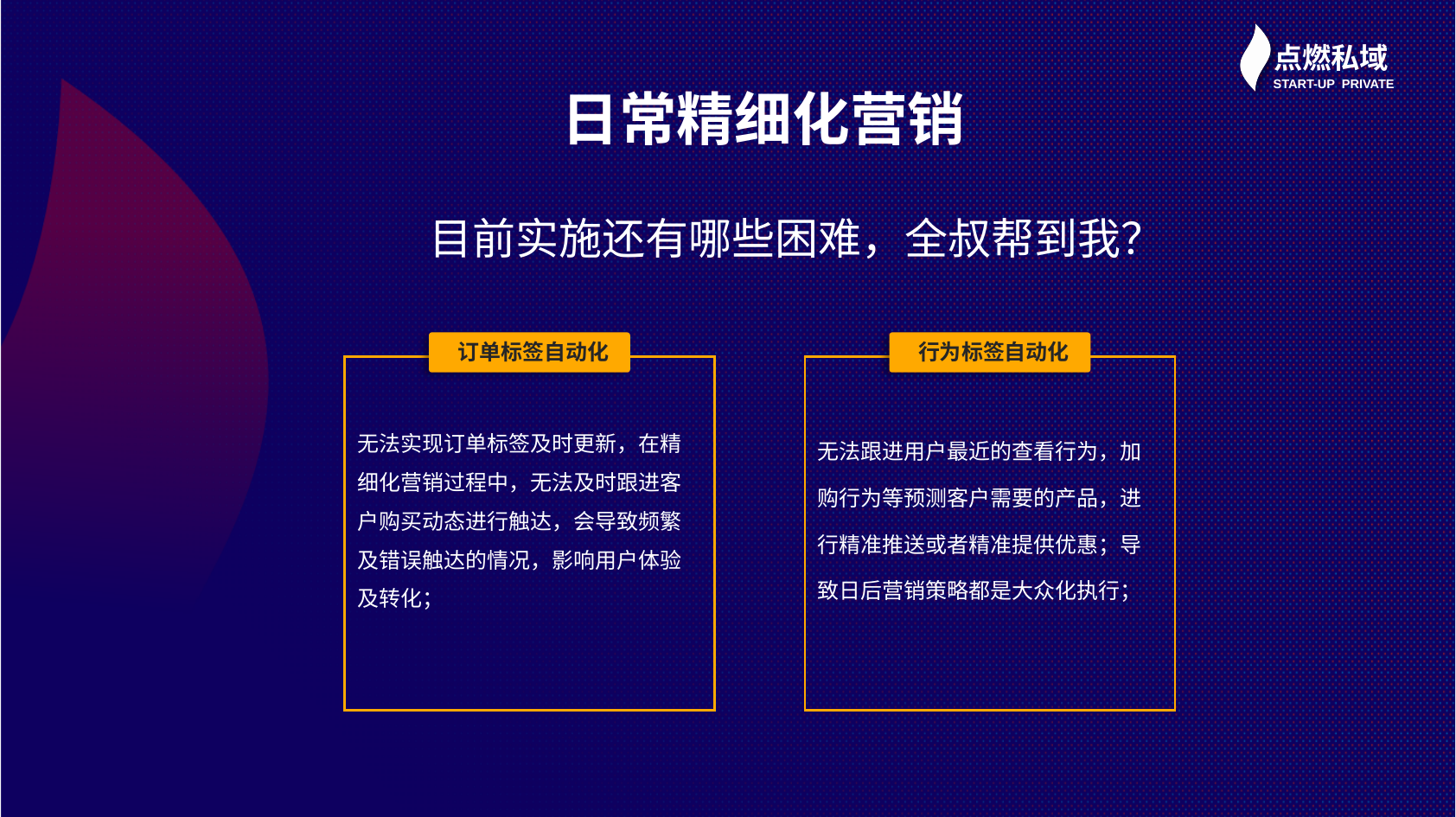

日常精细化营销
目前实施还有哪些困难，全叔帮到我？

订单标签自动化

无法实现订单标签及时更新，在精细化营销过程中，无法及时跟进客户购买动态进行触达，会导致频繁及错误触达的情况，影响用户体验及转化；

行为标签自动化

无法跟进用户最近的查看行为，加购行为等预测客户需要的产品，进行精准推送或者精准提供优惠；导致日后营销策略都是大众化执行；